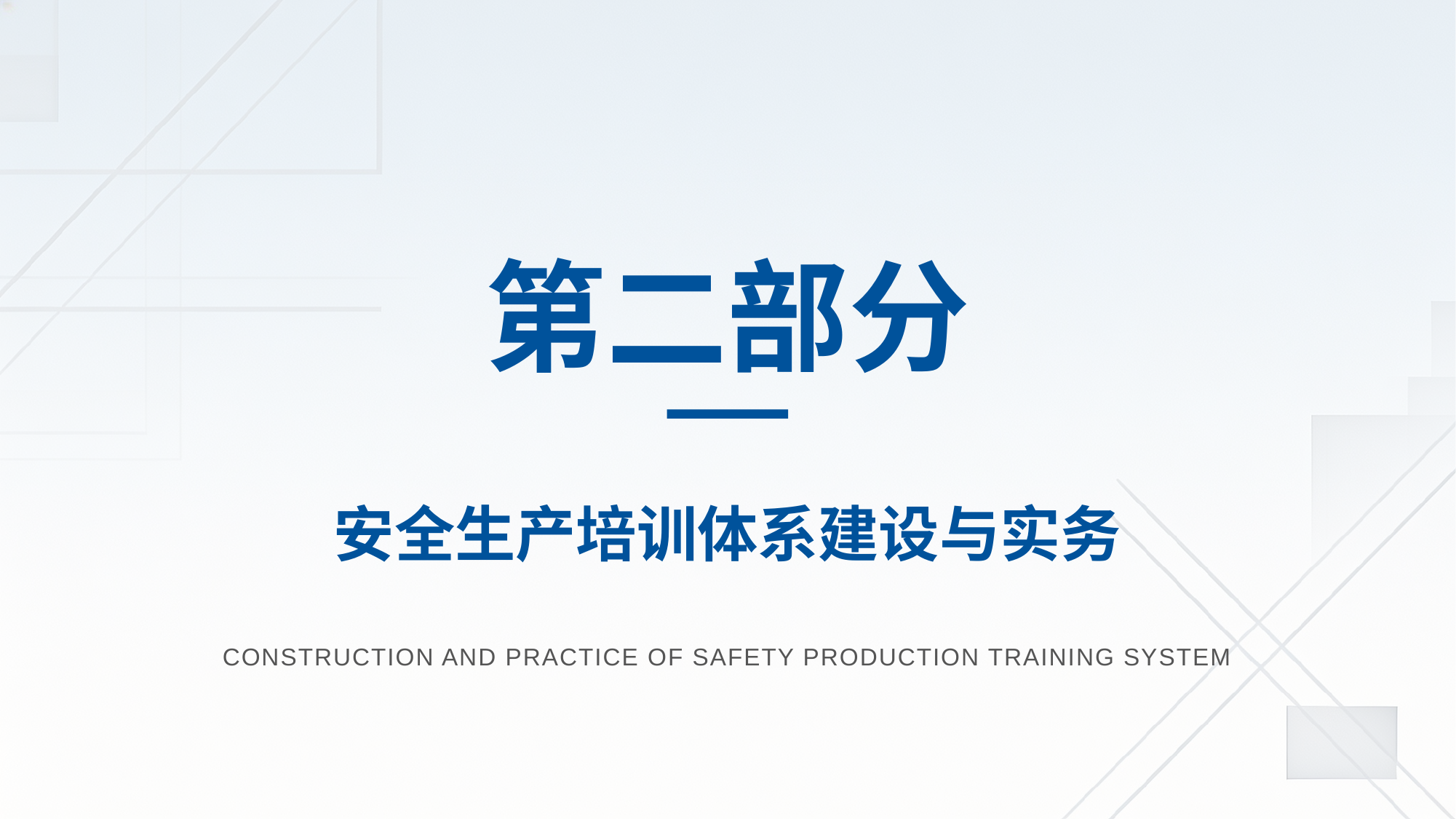

第二部分

安全生产培训体系建设与实务
CONSTRUCTION AND PRACTICE OF SAFETY PRODUCTION TRAINING SYSTEM